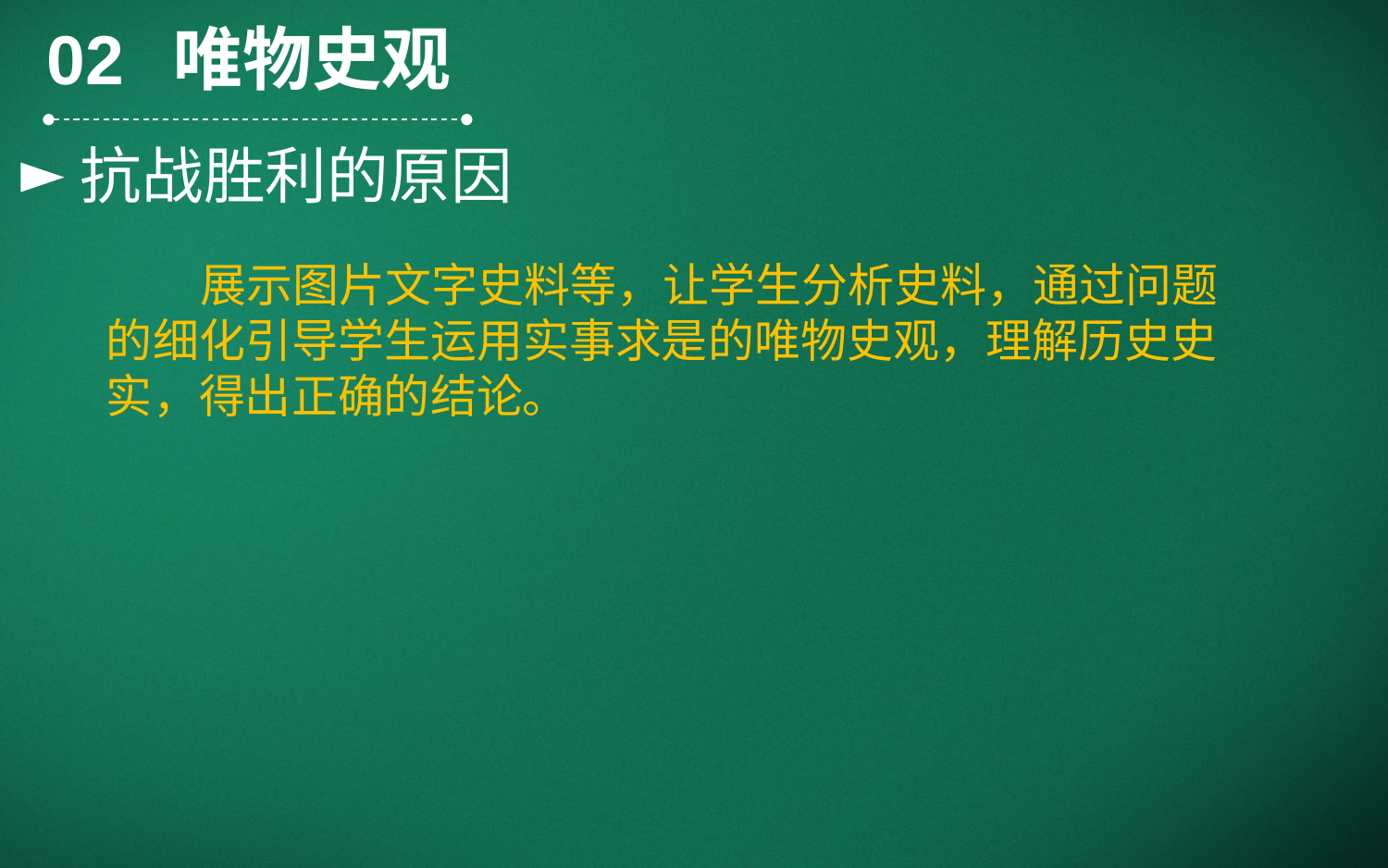

02  唯物史观
抗战胜利的原因

        展示图片文字史料等，让学生分析史料，通过问题的细化引导学生运用实事求是的唯物史观，理解历史史实，得出正确的结论。